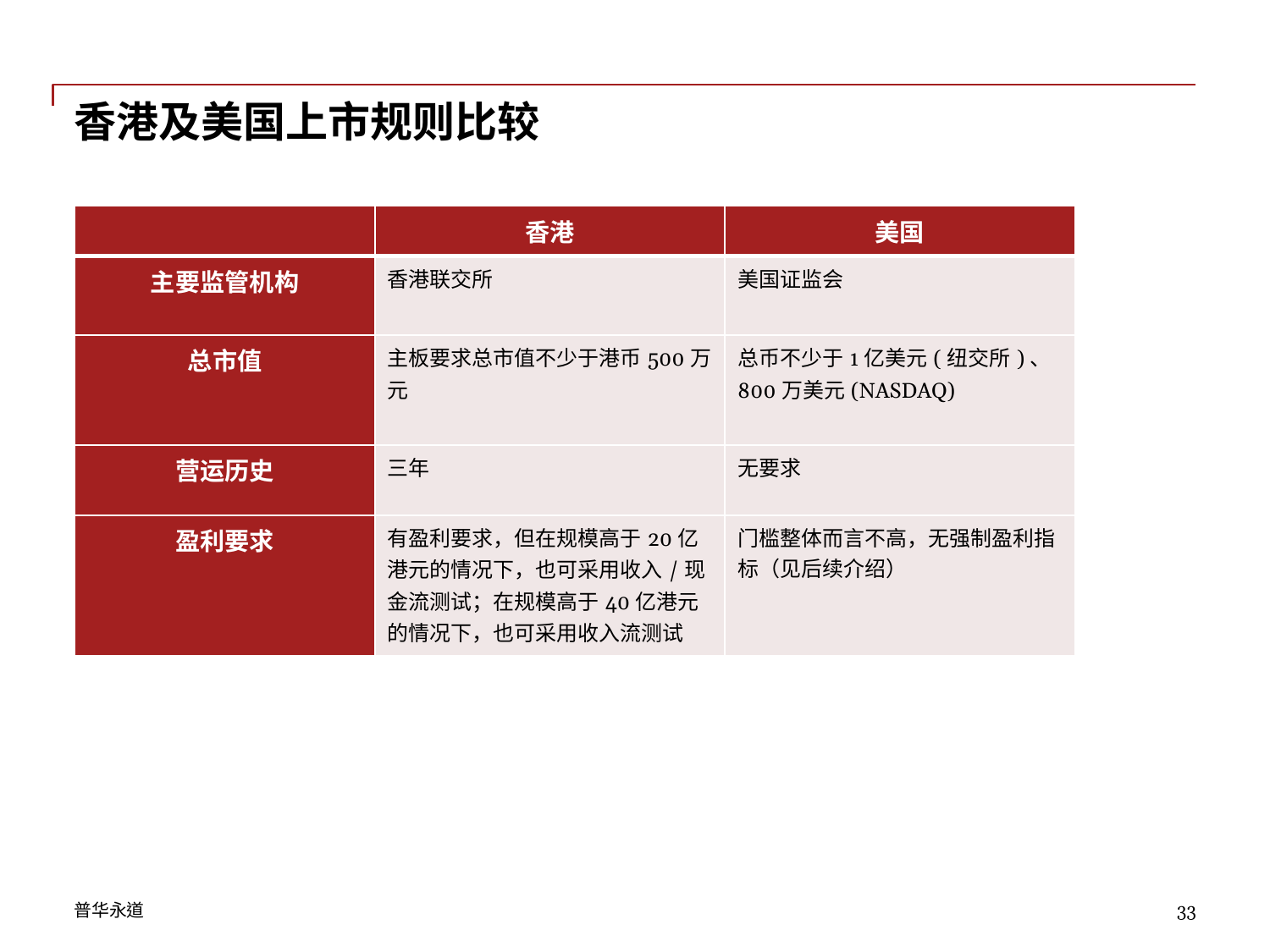

# 香港及美国上市规则比较
|  | 香港 | 美国 |
| --- | --- | --- |
| 主要监管机构 | 香港联交所 | 美国证监会 |
| 总市值 | 主板要求总市值不少于港币500万元 | 总币不少于1亿美元(纽交所)、800万美元(NASDAQ) |
| 营运历史 | 三年 | 无要求 |
| 盈利要求 | 有盈利要求，但在规模高于20亿港元的情况下，也可采用收入/现金流测试；在规模高于40亿港元的情况下，也可采用收入流测试 | 门槛整体而言不高，无强制盈利指标（见后续介绍） |
33